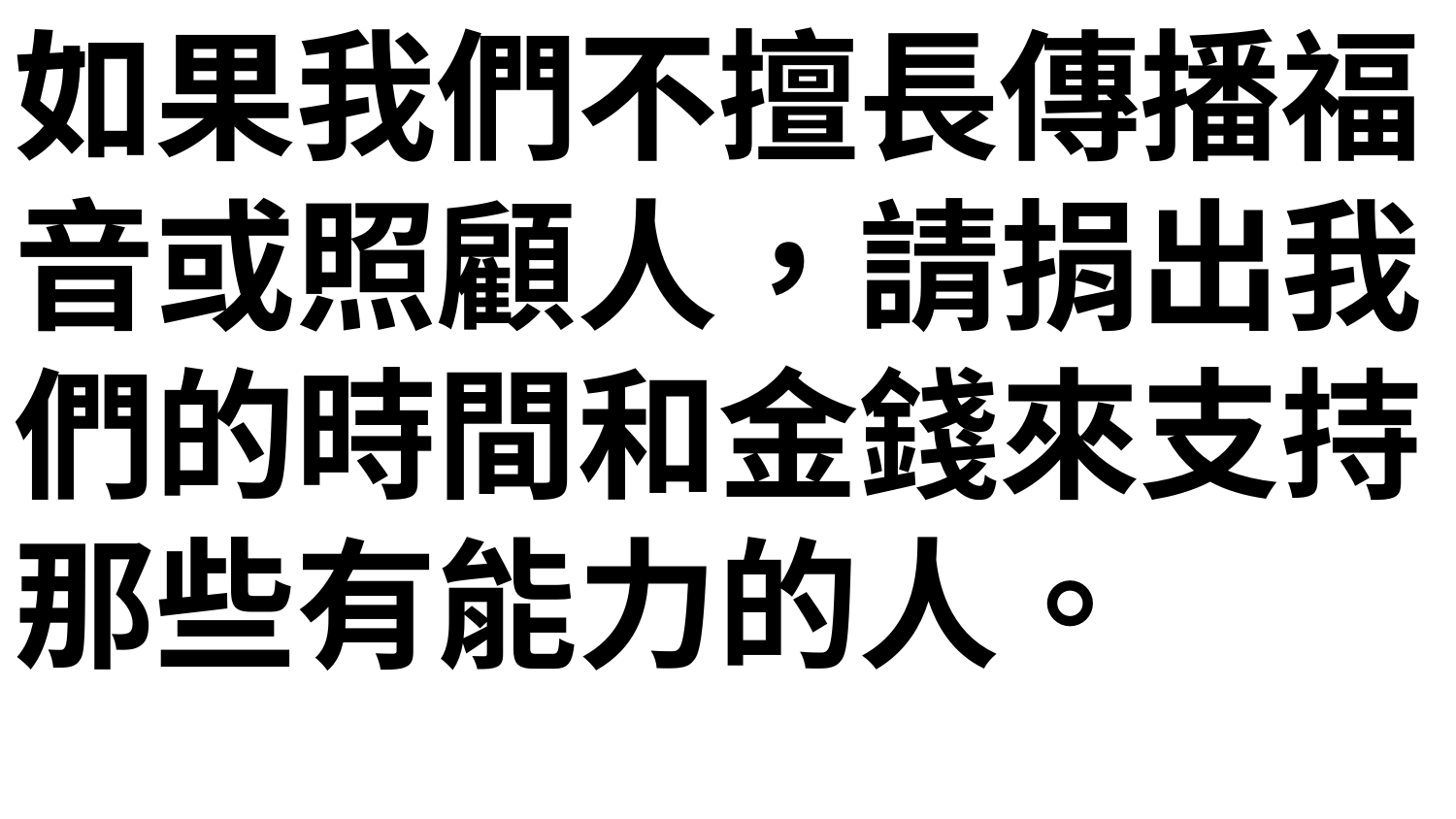

如果我們不擅長傳播福音或照顧人，請捐出我們的時間和金錢來支持那些有能力的人。